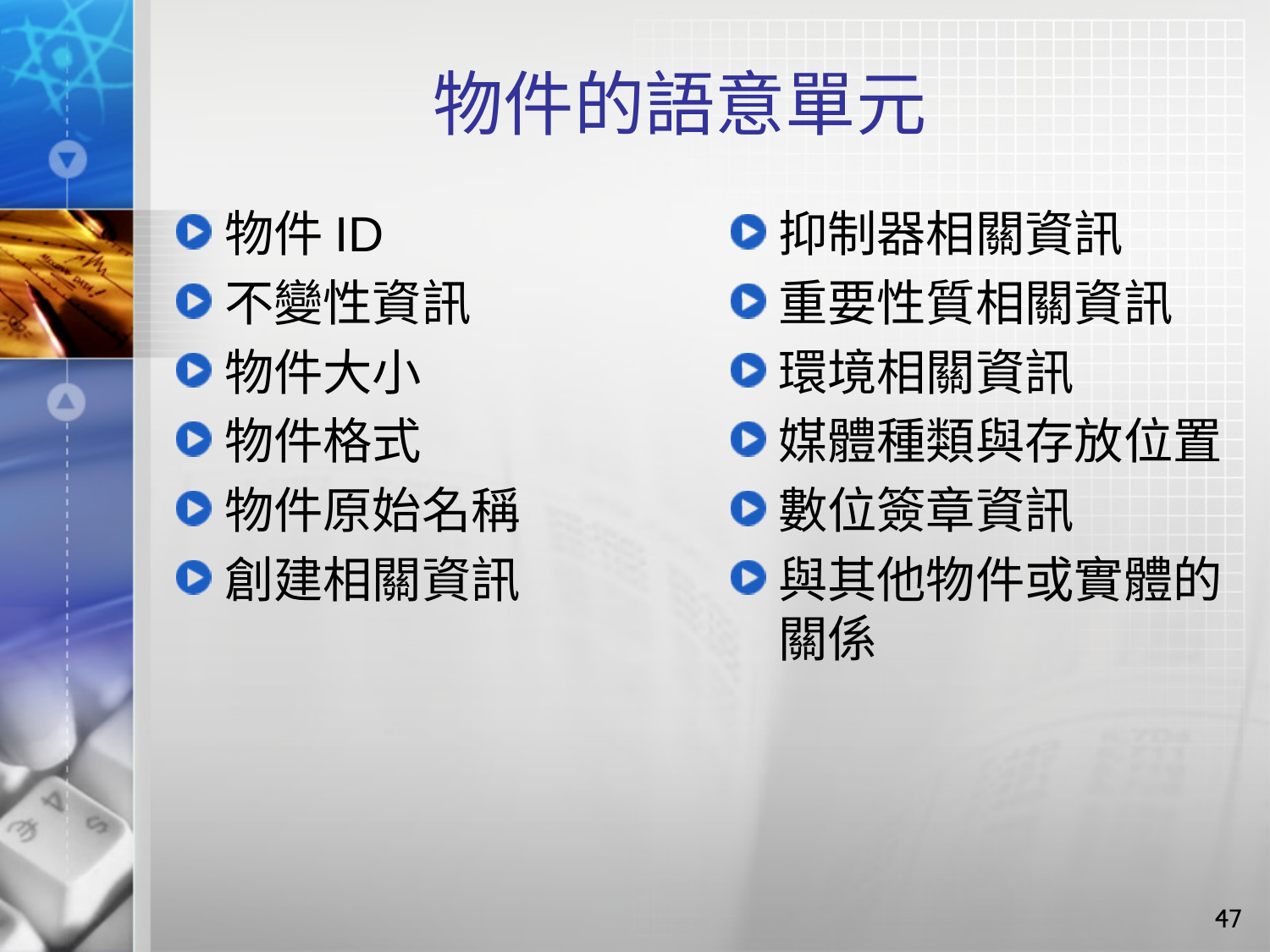

# 物件的語意單元
物件ID
不變性資訊
物件大小
物件格式
物件原始名稱
創建相關資訊

抑制器相關資訊
重要性質相關資訊
環境相關資訊
媒體種類與存放位置
數位簽章資訊
與其他物件或實體的關係
47